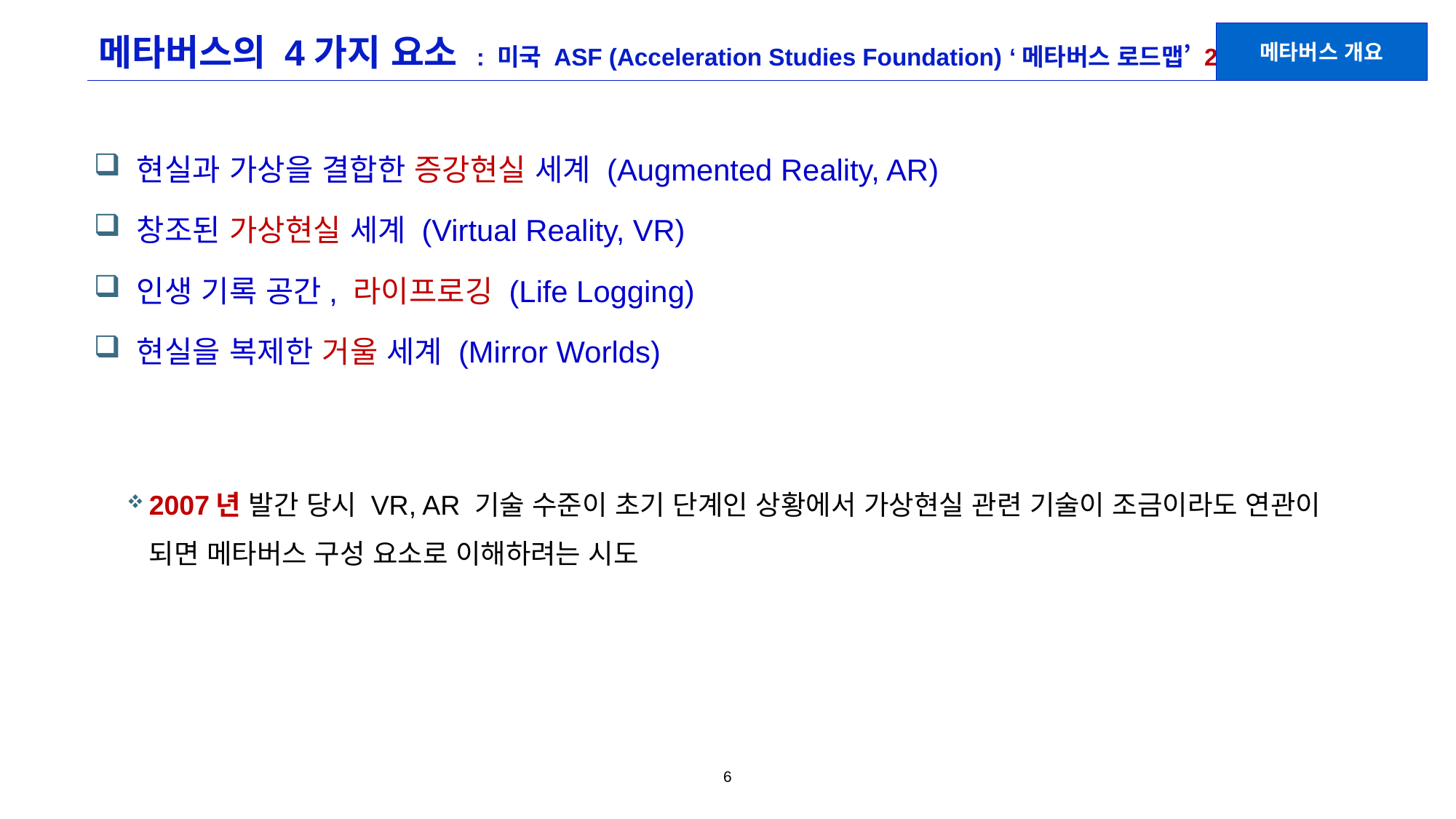

# 메타버스의 4가지 요소 : 미국 ASF (Acceleration Studies Foundation) ‘메타버스 로드맵’ 2007
메타버스 개요
현실과 가상을 결합한 증강현실 세계 (Augmented Reality, AR)
창조된 가상현실 세계 (Virtual Reality, VR)
인생 기록 공간, 라이프로깅 (Life Logging)
현실을 복제한 거울 세계 (Mirror Worlds)

2007년 발간 당시 VR, AR 기술 수준이 초기 단계인 상황에서 가상현실 관련 기술이 조금이라도 연관이 되면 메타버스 구성 요소로 이해하려는 시도